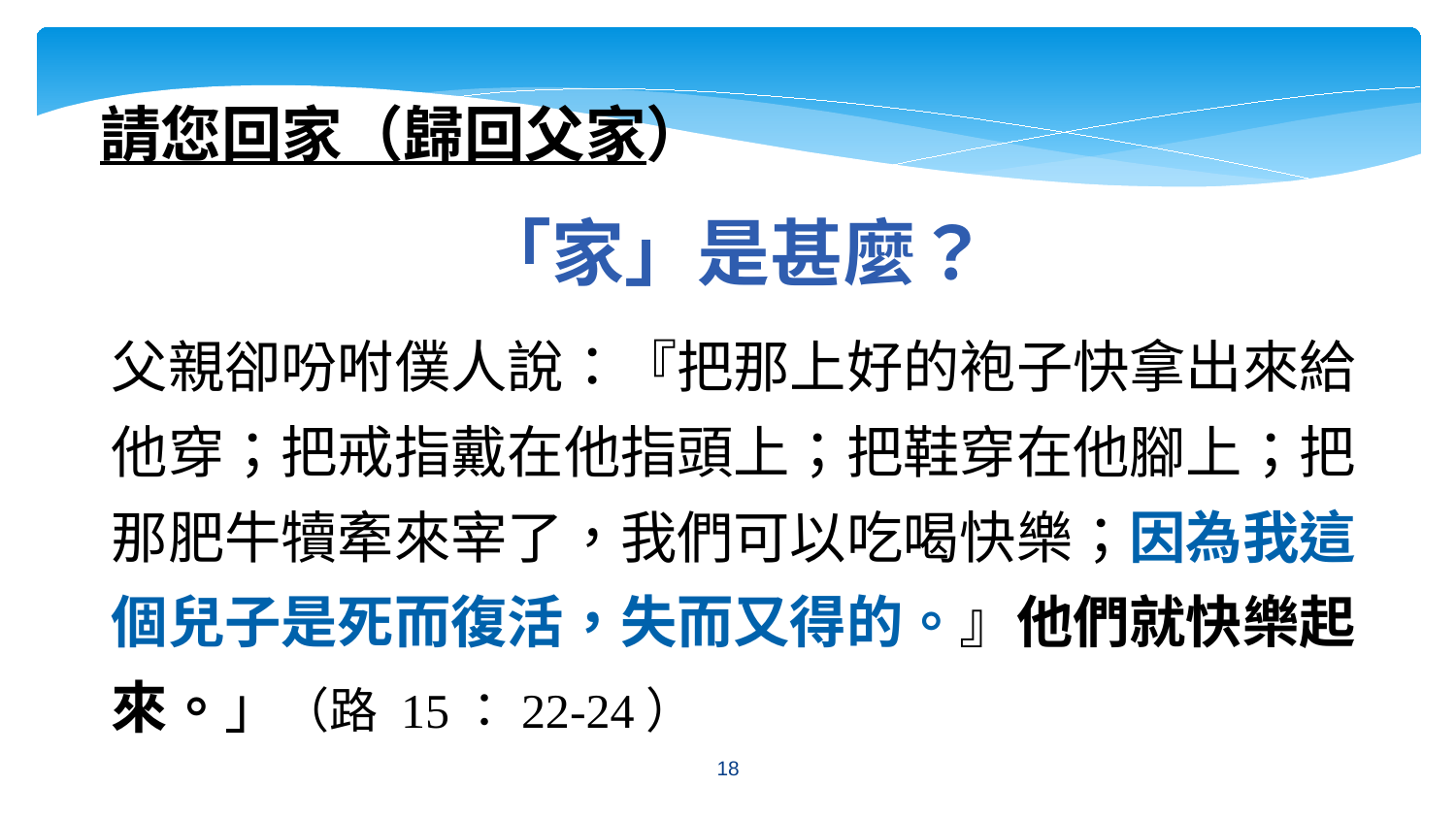

請您回家（歸回父家）
「家」是甚麼？

父親卻吩咐僕人說：『把那上好的袍子快拿出來給他穿；把戒指戴在他指頭上；把鞋穿在他腳上；把那肥牛犢牽來宰了，我們可以吃喝快樂；因為我這個兒子是死而復活，失而又得的。』他們就快樂起來。」（路 15：22-24）
18